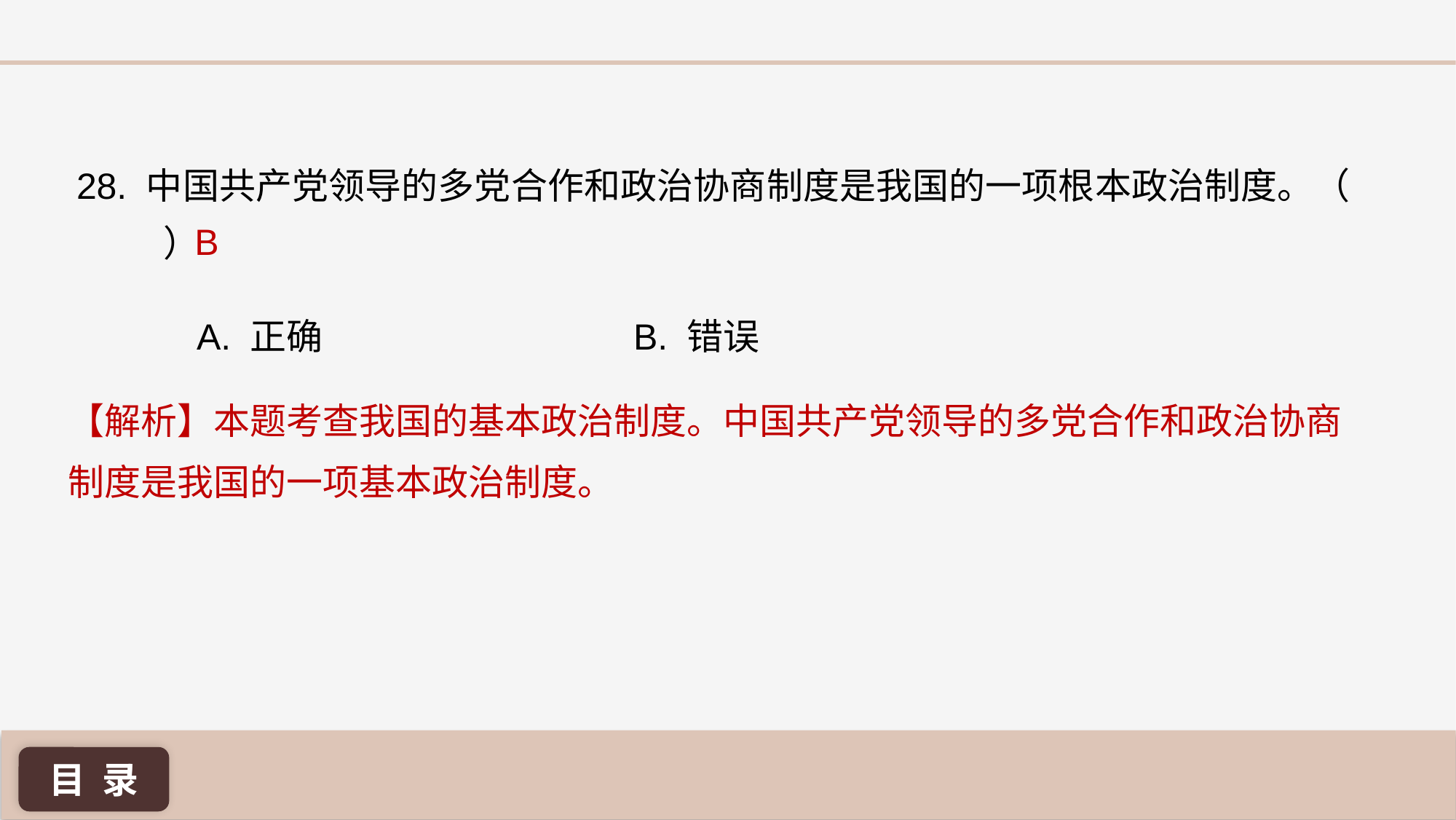

28. 中国共产党领导的多党合作和政治协商制度是我国的一项根本政治制度。（        ）
B
A. 正确 			B. 错误
【解析】本题考查我国的基本政治制度。中国共产党领导的多党合作和政治协商制度是我国的一项基本政治制度。